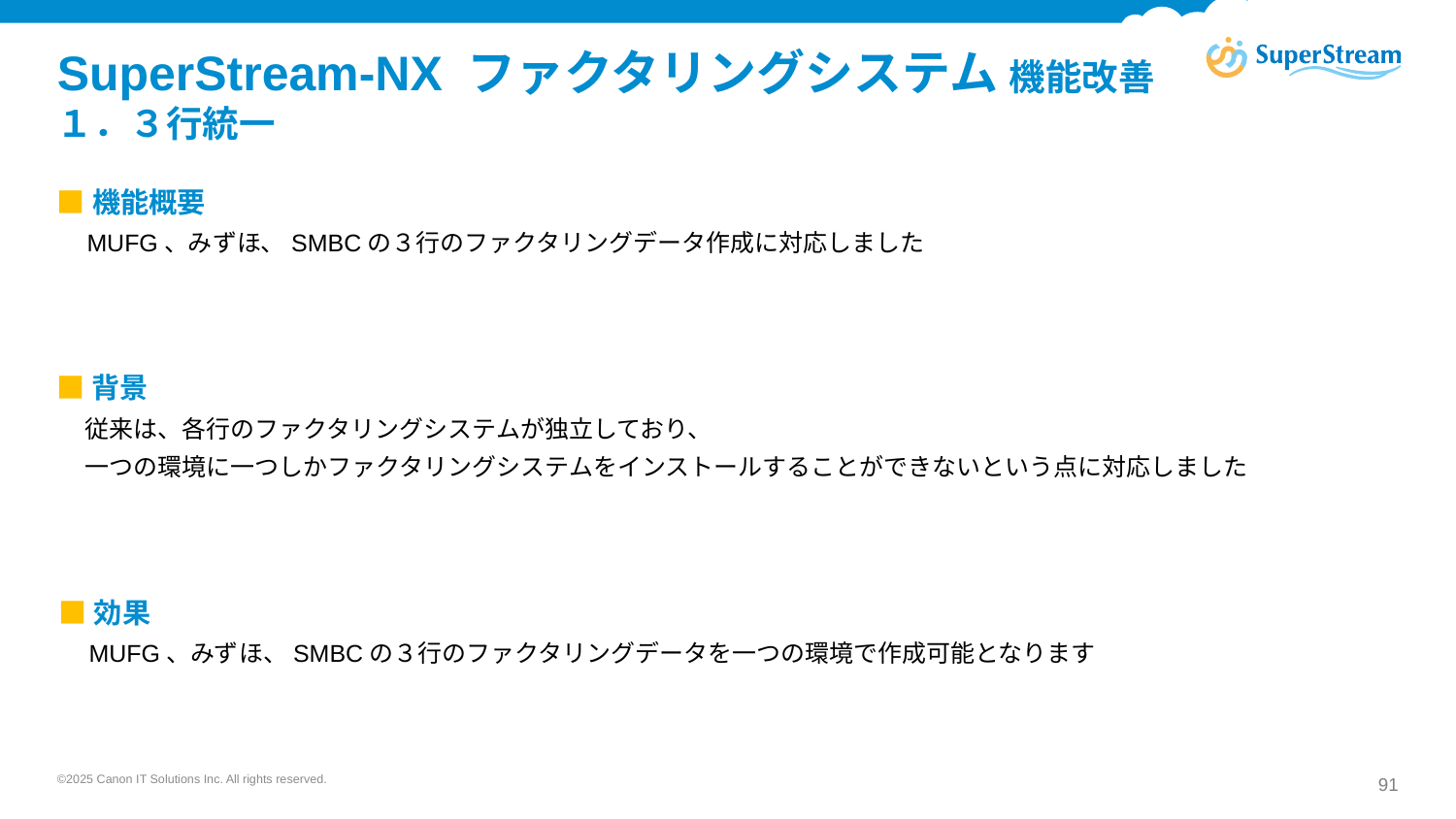

# SuperStream-NX ファクタリングシステム 機能改善　 １．３行統一
■機能概要
　MUFG、みずほ、SMBCの３行のファクタリングデータ作成に対応しました
■背景
従来は、各行のファクタリングシステムが独立しており、
一つの環境に一つしかファクタリングシステムをインストールすることができないという点に対応しました
■効果
　MUFG、みずほ、SMBCの３行のファクタリングデータを一つの環境で作成可能となります
©2025 Canon IT Solutions Inc. All rights reserved.
91